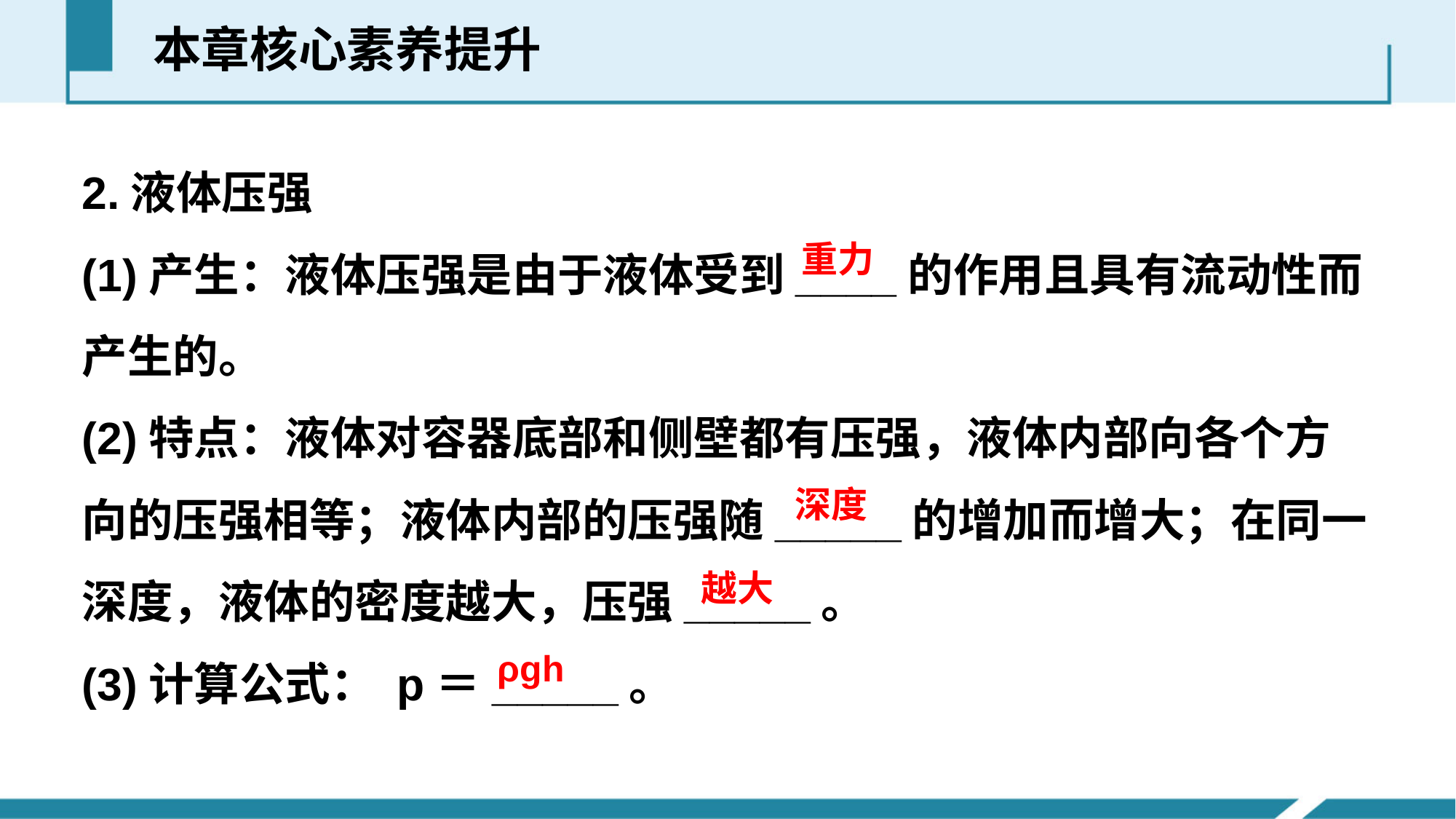

本章核心素养提升
2.液体压强
(1)产生：液体压强是由于液体受到____的作用且具有流动性而产生的。
(2)特点：液体对容器底部和侧壁都有压强，液体内部向各个方向的压强相等；液体内部的压强随_____的增加而增大；在同一深度，液体的密度越大，压强_____。
(3)计算公式： p＝_____。
重力
深度
越大
ρgh